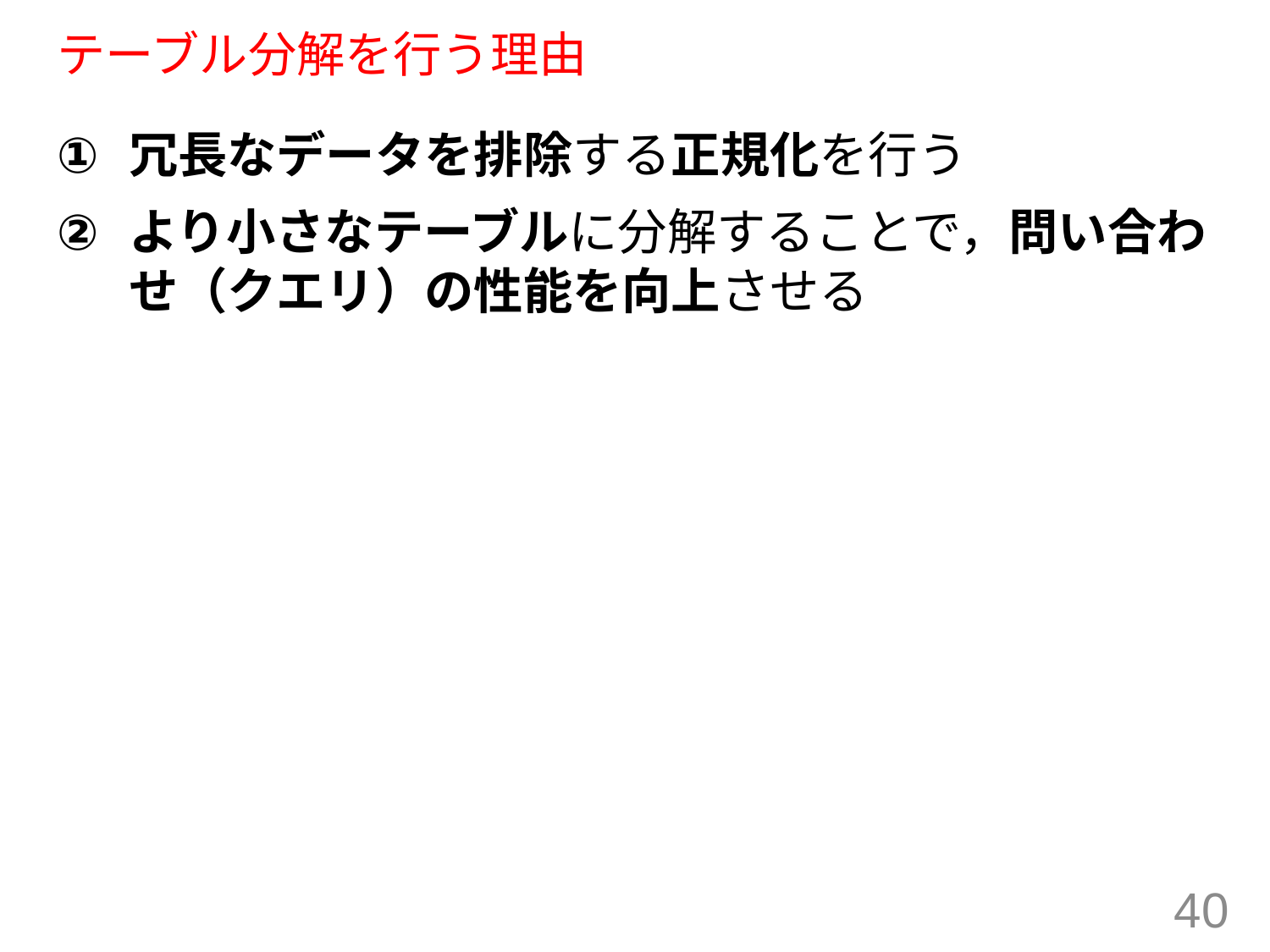

# テーブル分解を行う理由
冗長なデータを排除する正規化を行う
より小さなテーブルに分解することで，問い合わせ（クエリ）の性能を向上させる

40